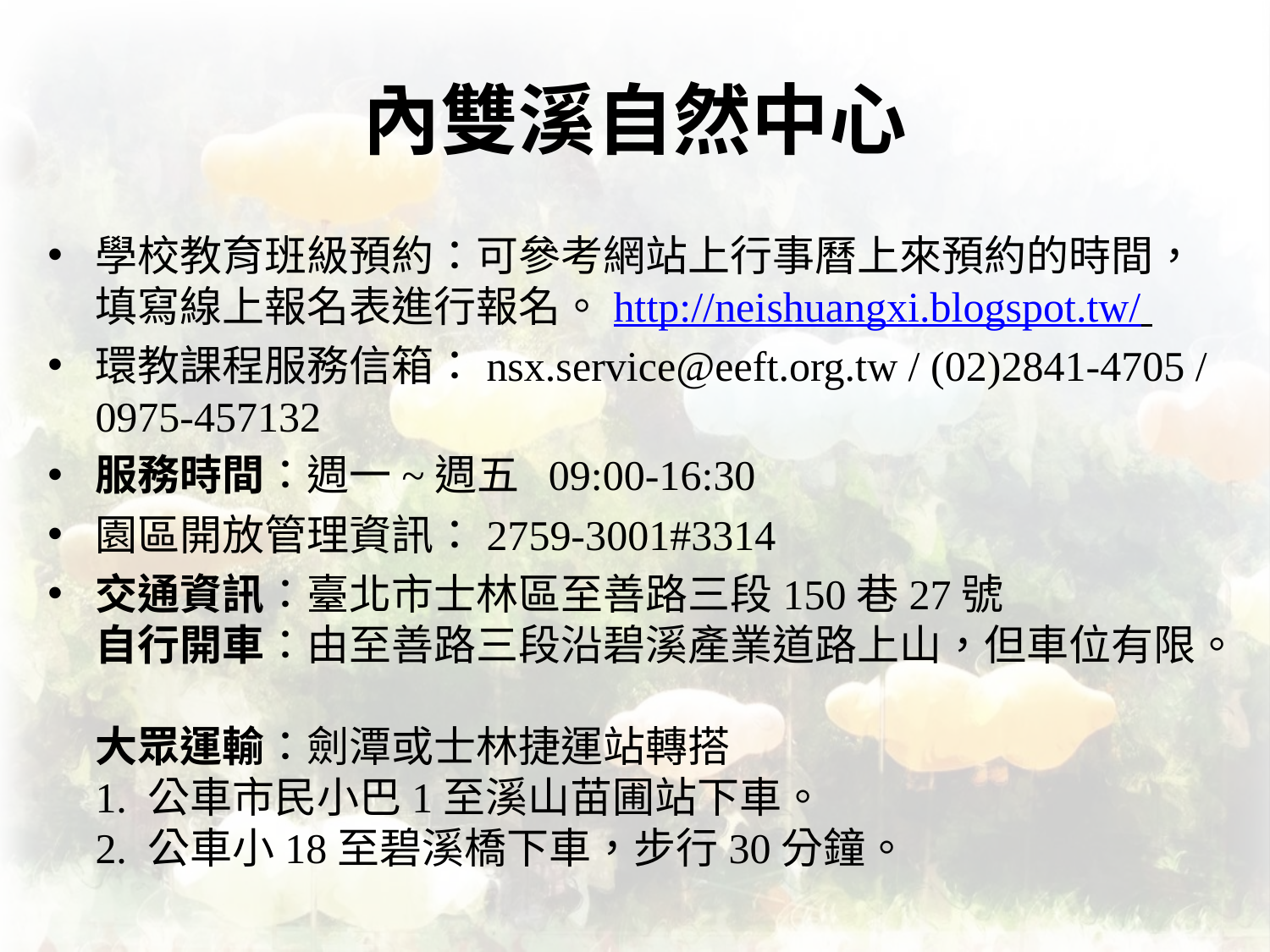

# 內雙溪自然中心
學校教育班級預約：可參考網站上行事曆上來預約的時間，填寫線上報名表進行報名。http://neishuangxi.blogspot.tw/
環教課程服務信箱：nsx.service@eeft.org.tw / (02)2841-4705 / 0975-457132
服務時間：週一~週五  09:00-16:30
園區開放管理資訊：2759-3001#3314
交通資訊：臺北市士林區至善路三段150巷27號
自行開車：由至善路三段沿碧溪產業道路上山，但車位有限。
大眾運輸：劍潭或士林捷運站轉搭
1. 公車市民小巴1至溪山苗圃站下車。
2. 公車小18至碧溪橋下車，步行30分鐘。